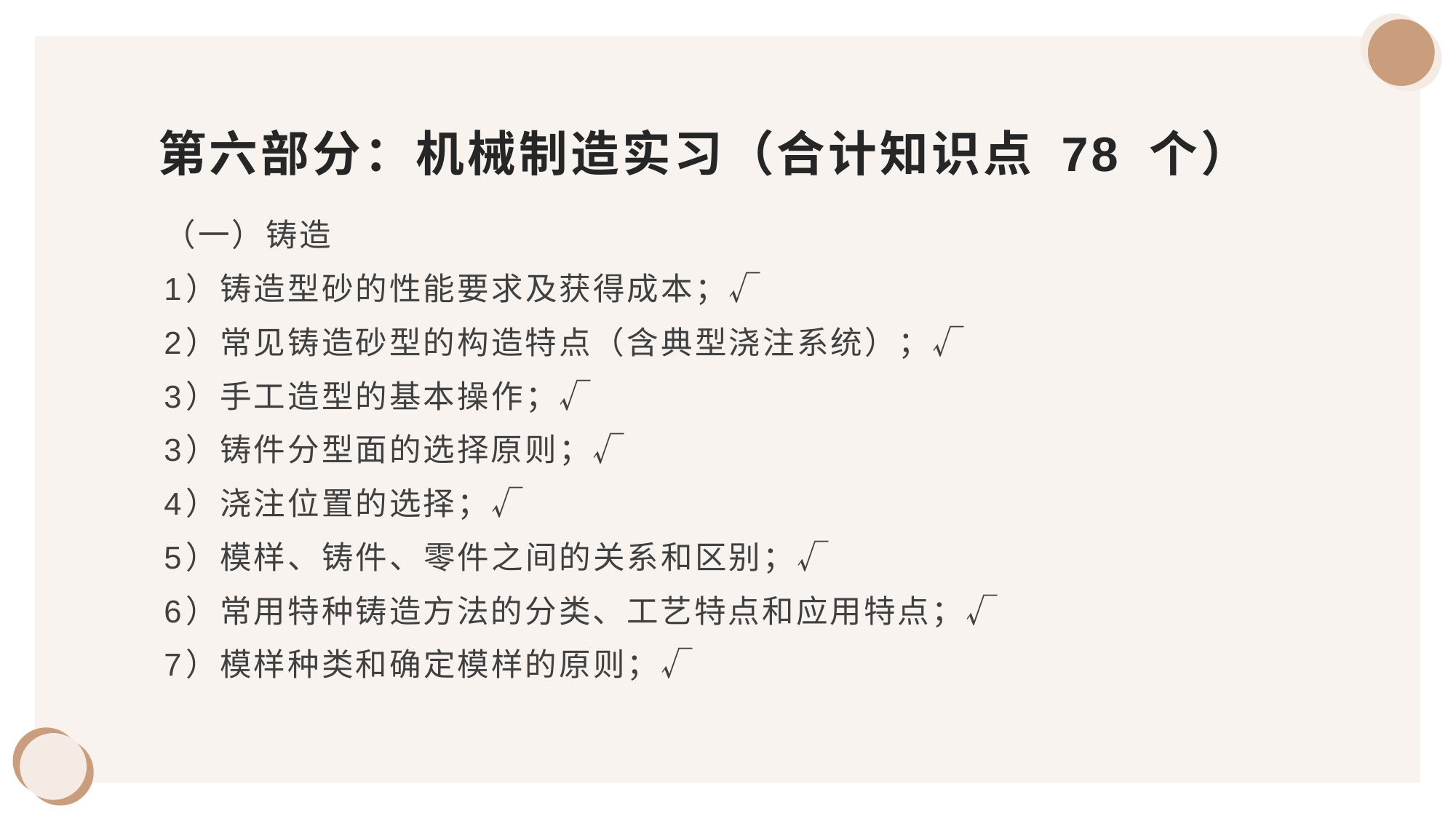

# 第六部分：机械制造实习（合计知识点 78 个）
（一）铸造
1）铸造型砂的性能要求及获得成本；√
2）常见铸造砂型的构造特点（含典型浇注系统）；√
3）手工造型的基本操作；√
3）铸件分型面的选择原则；√
4）浇注位置的选择；√
5）模样、铸件、零件之间的关系和区别；√
6）常用特种铸造方法的分类、工艺特点和应用特点；√
7）模样种类和确定模样的原则；√